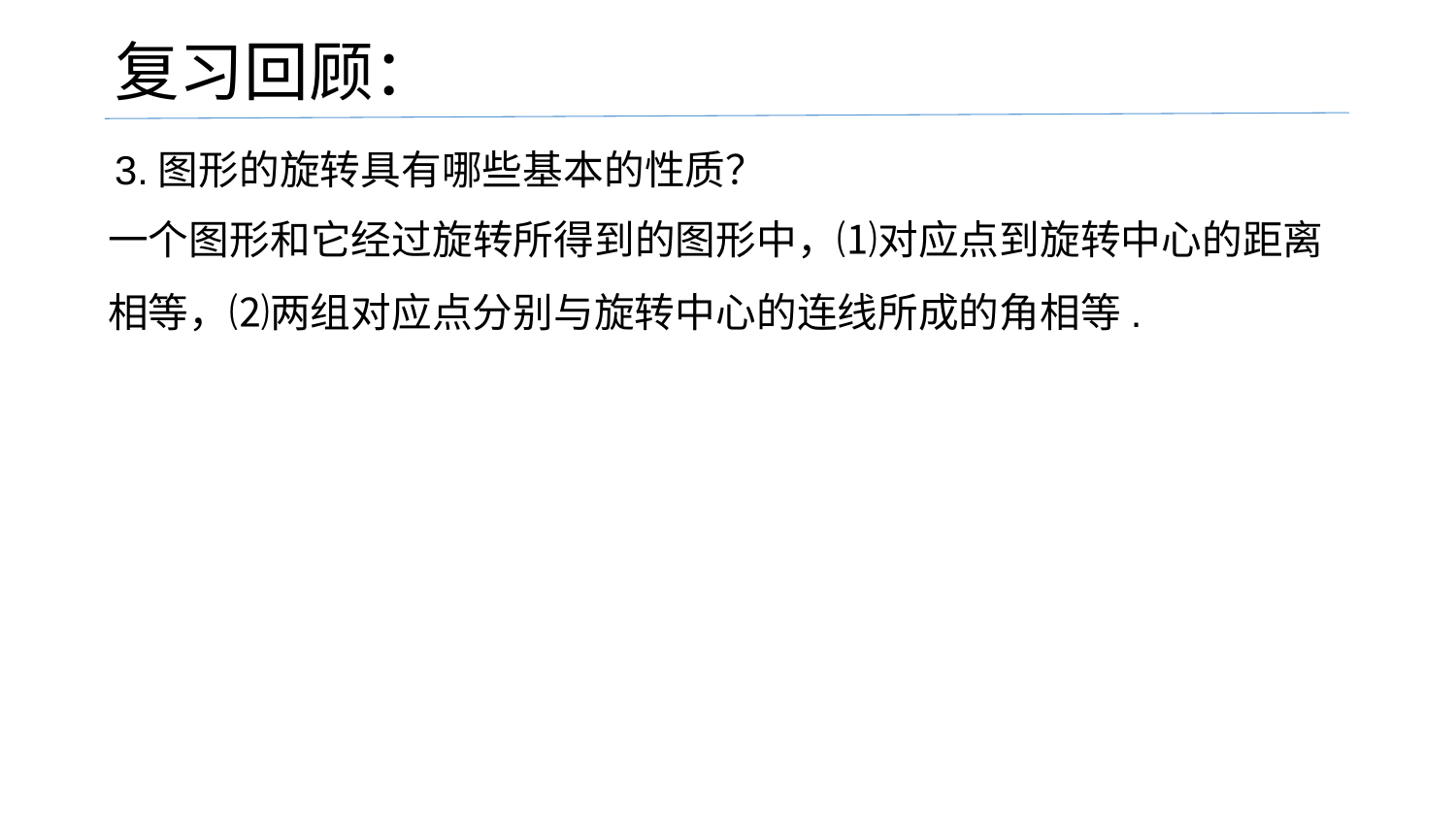

# 复习回顾：
3.图形的旋转具有哪些基本的性质？
一个图形和它经过旋转所得到的图形中，⑴对应点到旋转中心的距离相等，⑵两组对应点分别与旋转中心的连线所成的角相等.